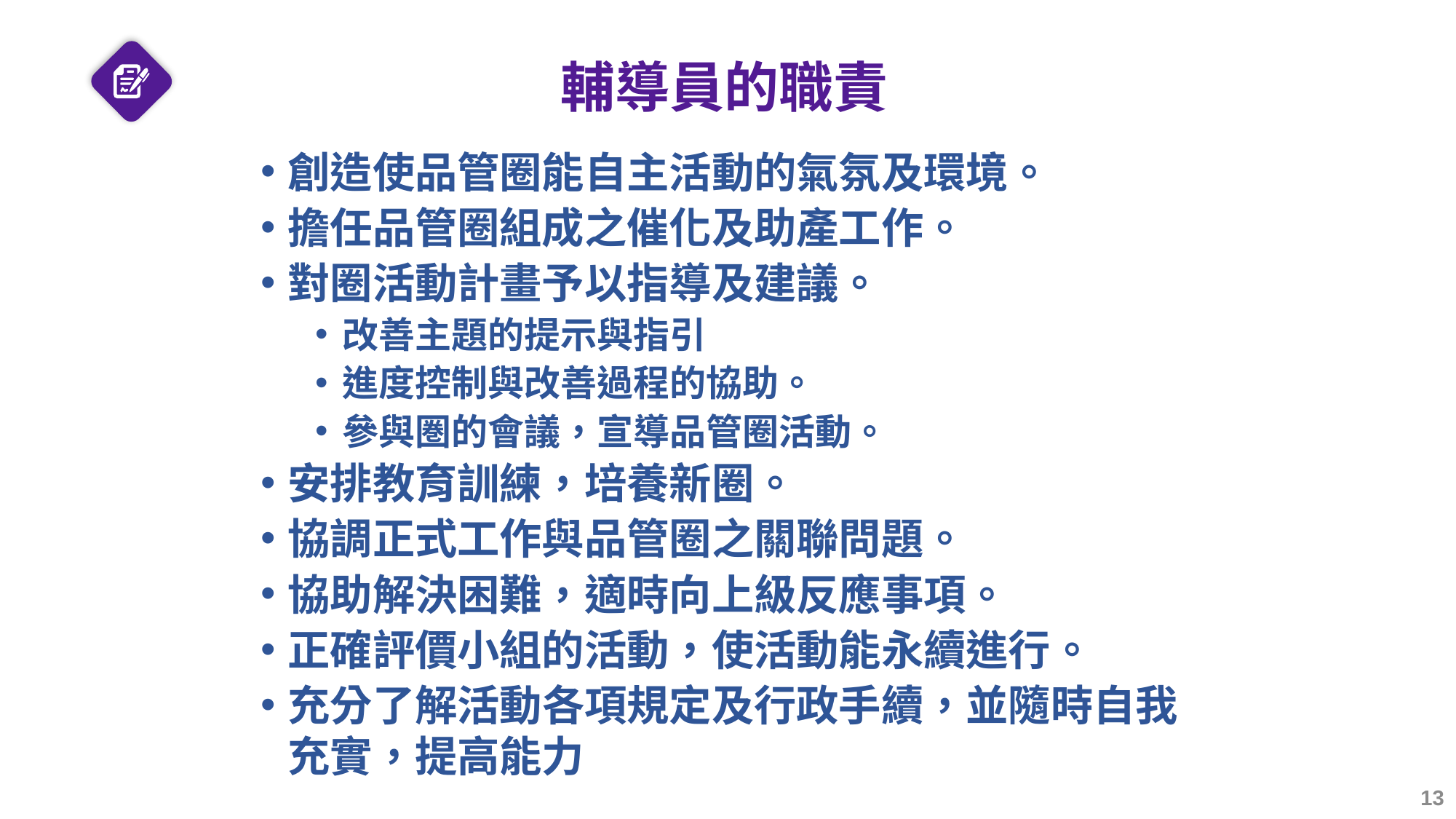

# 輔導員的職責
創造使品管圈能自主活動的氣氛及環境。
擔任品管圈組成之催化及助產工作。
對圈活動計畫予以指導及建議。
改善主題的提示與指引
進度控制與改善過程的協助。
參與圏的會議，宣導品管圈活動。
安排教育訓練，培養新圈。
協調正式工作與品管圈之關聯問題。
協助解決困難，適時向上級反應事項。
正確評價小組的活動，使活動能永續進行。
充分了解活動各項規定及行政手續，並隨時自我充實，提高能力

13